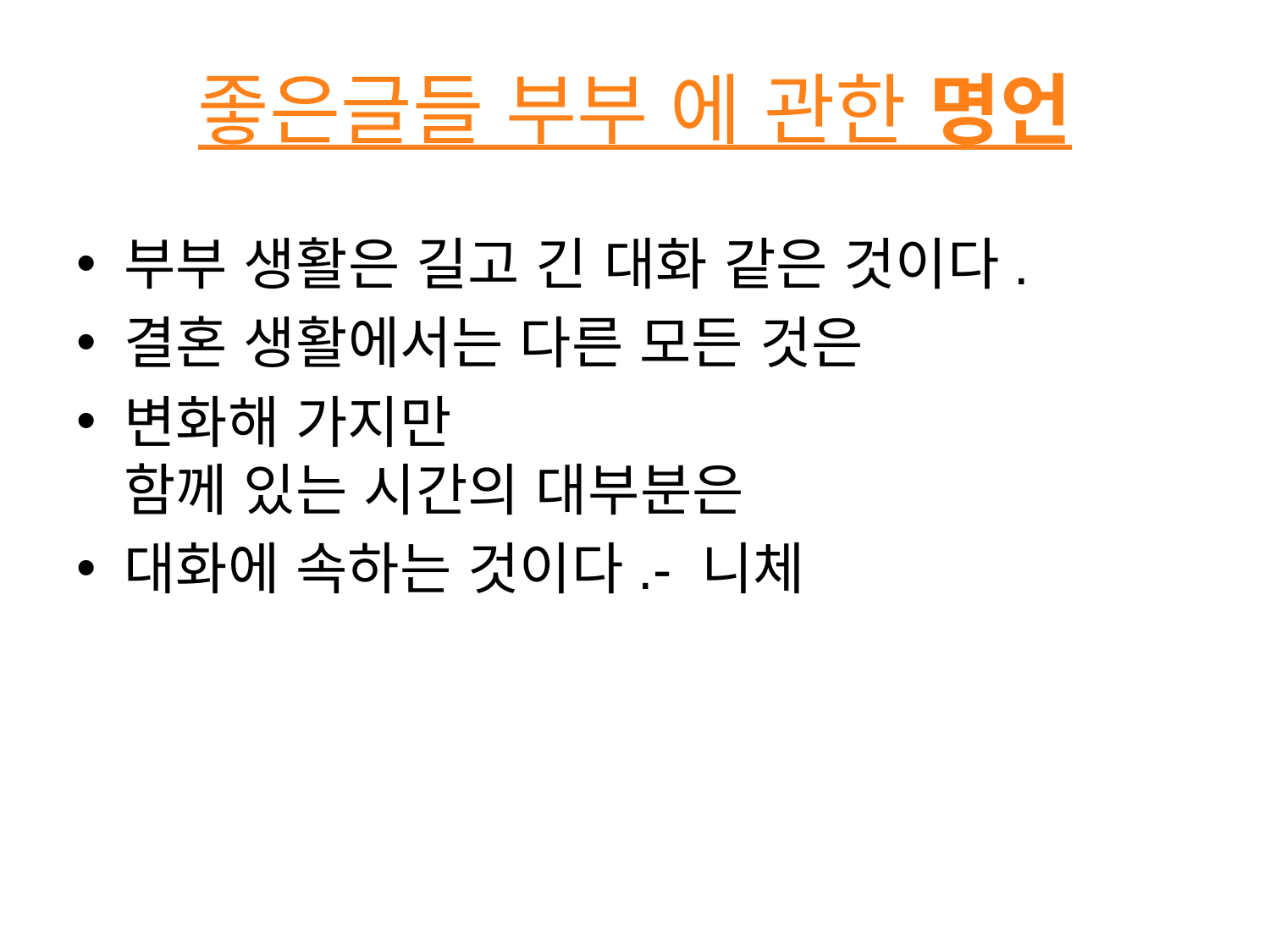

# 좋은글들 부부 에 관한 명언
부부 생활은 길고 긴 대화 같은 것이다.
결혼 생활에서는 다른 모든 것은
변화해 가지만
함께 있는 시간의 대부분은
대화에 속하는 것이다.- 니체